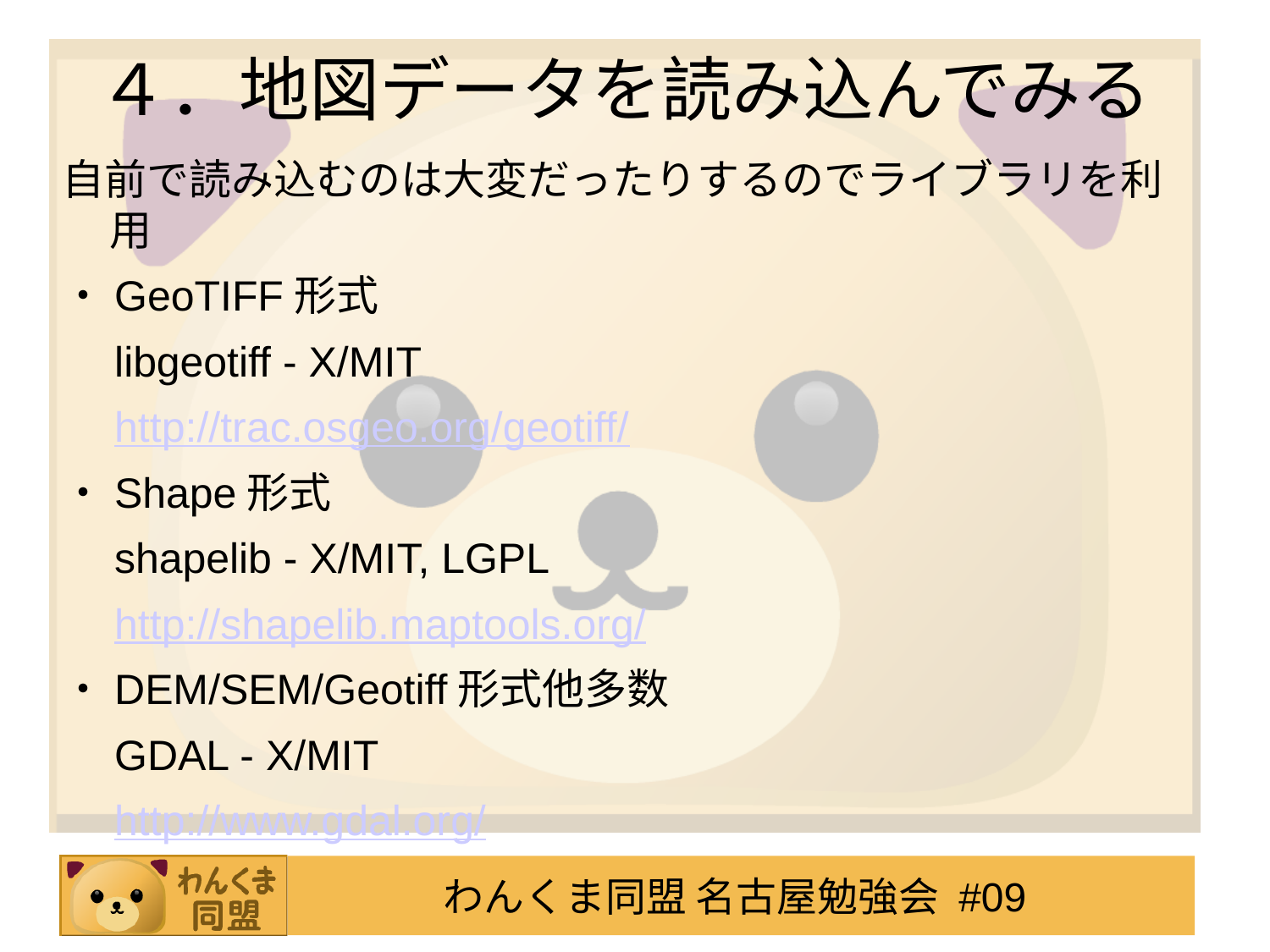

# ４．地図データを読み込んでみる
自前で読み込むのは大変だったりするのでライブラリを利用
・GeoTIFF形式
　libgeotiff - X/MIT
　http://trac.osgeo.org/geotiff/
・Shape形式
　shapelib - X/MIT, LGPL
　http://shapelib.maptools.org/
・DEM/SEM/Geotiff形式他多数
　GDAL - X/MIT
　http://www.gdal.org/